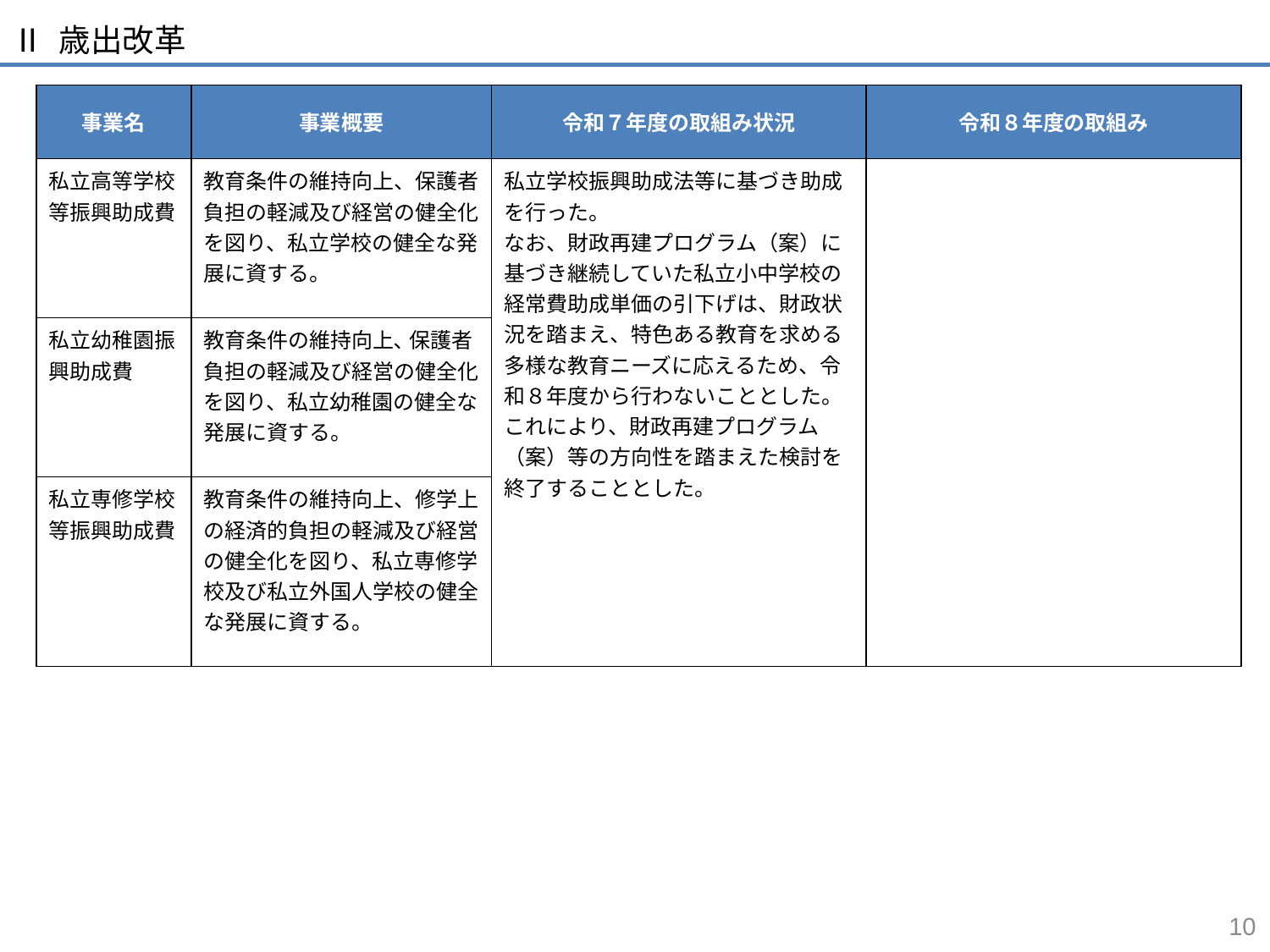

Ⅱ 歳出改革
| 事業名 | 事業概要 | 令和７年度の取組み状況 | 令和８年度の取組み |
| --- | --- | --- | --- |
| 私立高等学校等振興助成費 | 教育条件の維持向上、保護者負担の軽減及び経営の健全化を図り、私立学校の健全な発展に資する。 | 私立学校振興助成法等に基づき助成を行った。 なお、財政再建プログラム（案）に基づき継続していた私立小中学校の経常費助成単価の引下げは、財政状況を踏まえ、特色ある教育を求める多様な教育ニーズに応えるため、令和８年度から行わないこととした。 これにより、財政再建プログラム（案）等の方向性を踏まえた検討を終了することとした。 |  |
| 私立幼稚園振興助成費 | 教育条件の維持向上､ 保護者負担の軽減及び経営の健全化を図り、私立幼稚園の健全な発展に資する。 |  |  |
| 私立専修学校等振興助成費 | 教育条件の維持向上、修学上の経済的負担の軽減及び経営の健全化を図り、私立専修学校及び私立外国人学校の健全な発展に資する。 |  |  |
10